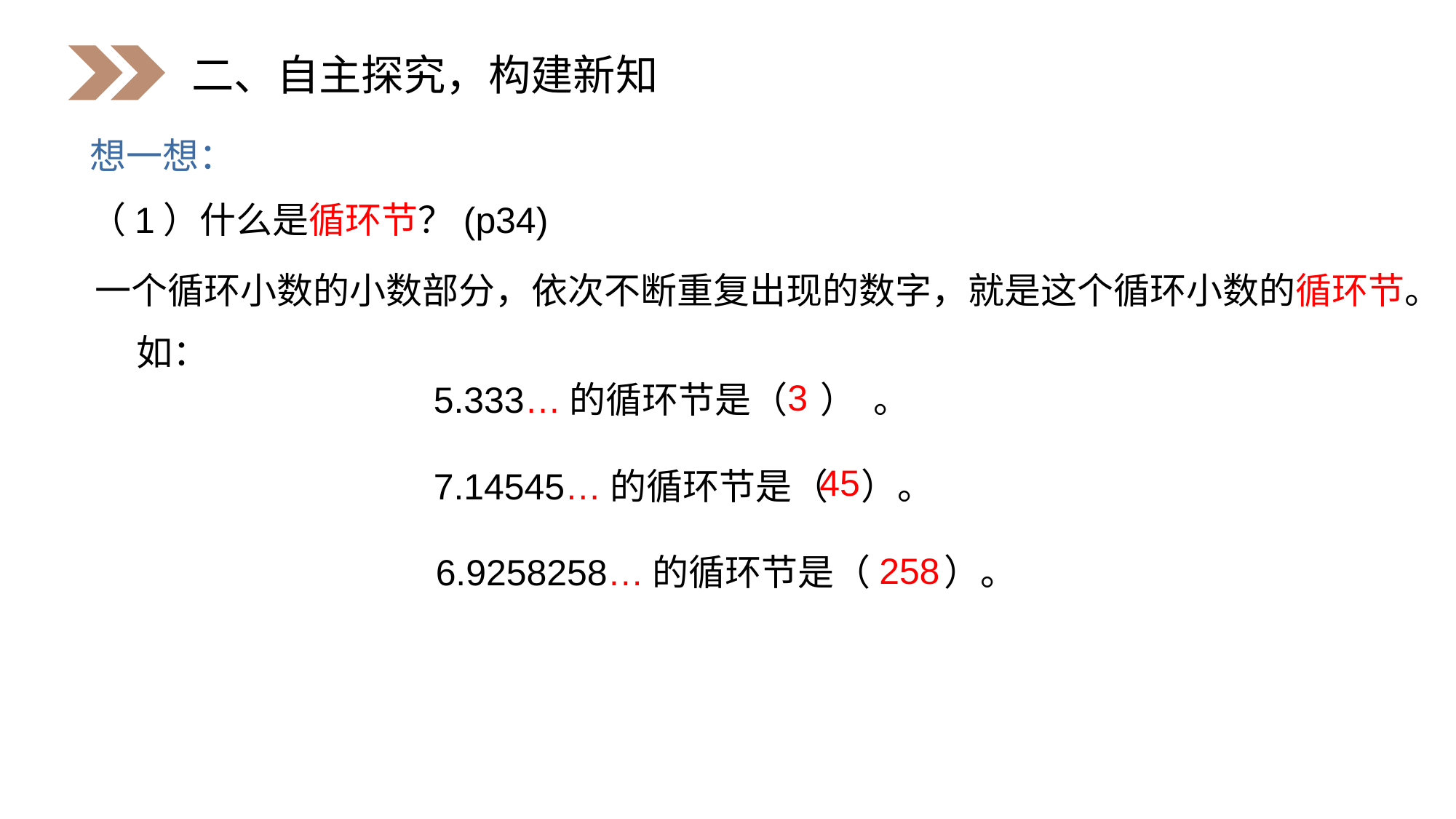

二、自主探究，构建新知
想一想：
（1）什么是循环节？(p34)
一个循环小数的小数部分，依次不断重复出现的数字，就是这个循环小数的循环节。
    如：
5.333…的循环节是（    ）  。
3
45
7.14545…的循环节是（    ）。
6.9258258…的循环节是（         ）。
258